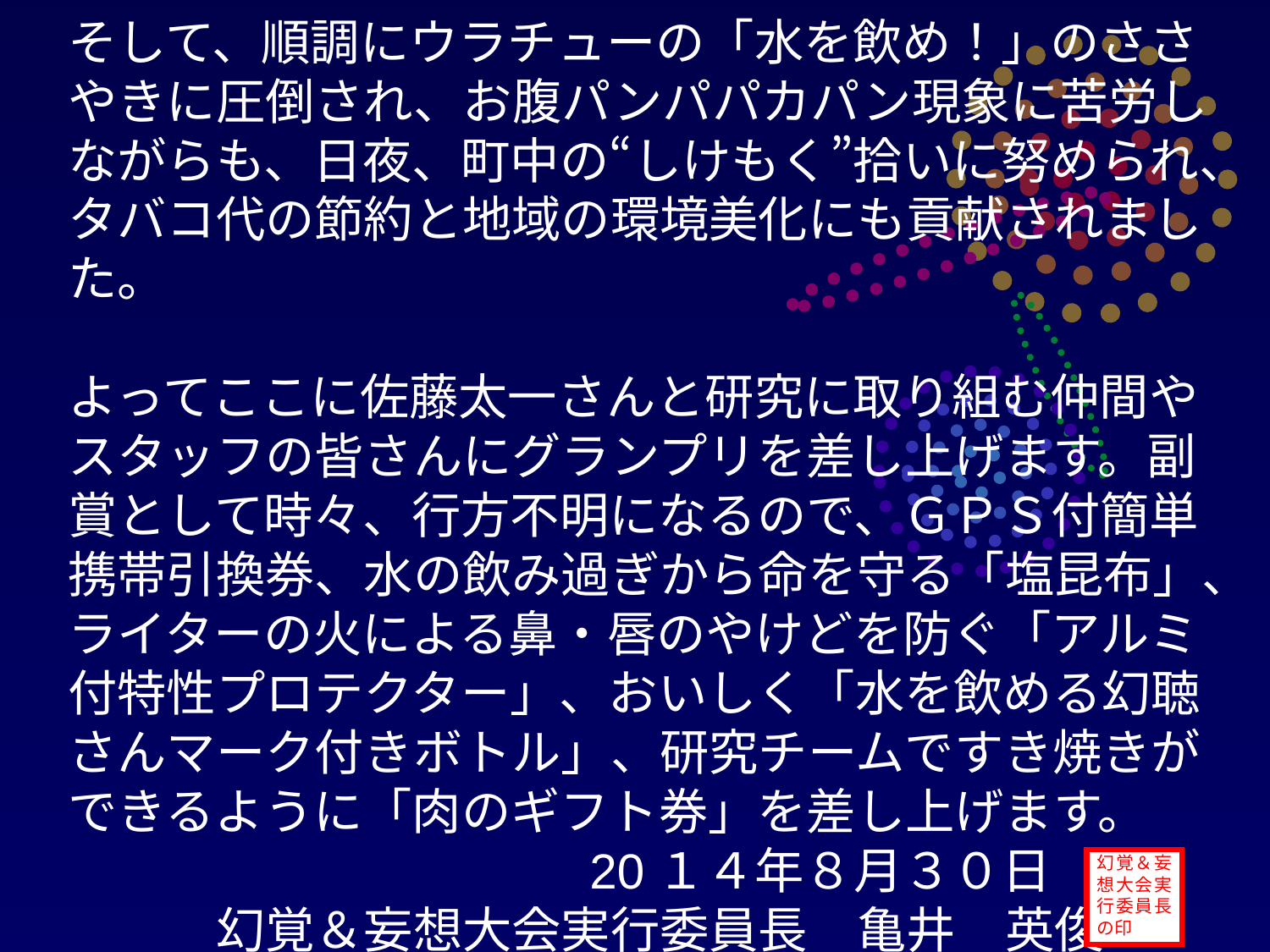

そして、順調にウラチューの「水を飲め！」のささやきに圧倒され、お腹パンパパカパン現象に苦労しながらも、日夜、町中の“しけもく”拾いに努められ、タバコ代の節約と地域の環境美化にも貢献されました。

よってここに佐藤太一さんと研究に取り組む仲間やスタッフの皆さんにグランプリを差し上げます。副賞として時々、行方不明になるので、ＧＰＳ付簡単携帯引換券、水の飲み過ぎから命を守る「塩昆布」、ライターの火による鼻・唇のやけどを防ぐ「アルミ付特性プロテクター」、おいしく「水を飲める幻聴さんマーク付きボトル」、研究チームですき焼きができるように「肉のギフト券」を差し上げます。
20１４年８月３０日
　　　幻覚＆妄想大会実行委員長　亀井　英俊
幻覚＆妄想大会実行委員長の印